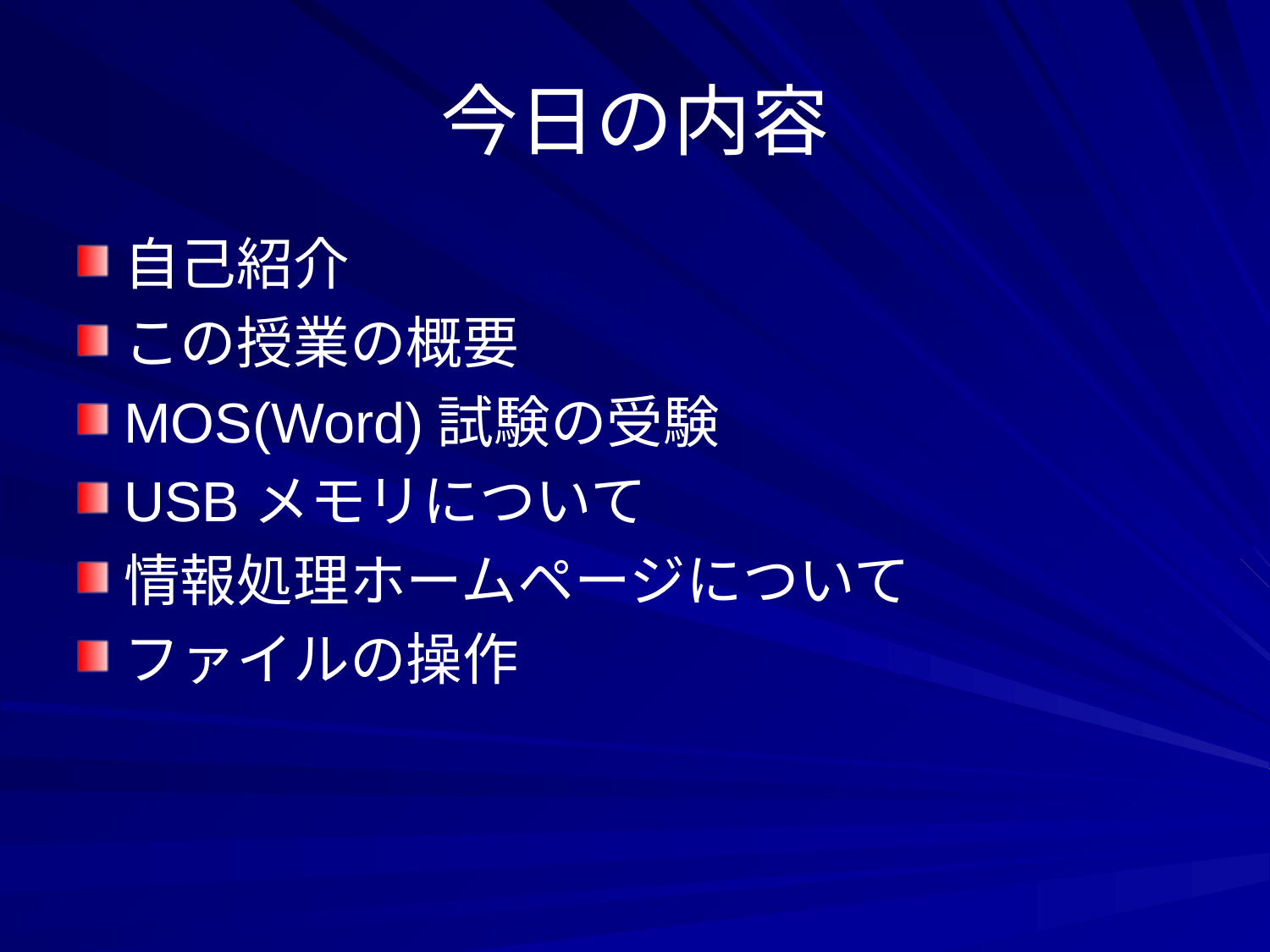

# 今日の内容
自己紹介
この授業の概要
MOS(Word)試験の受験
USBメモリについて
情報処理ホームページについて
ファイルの操作